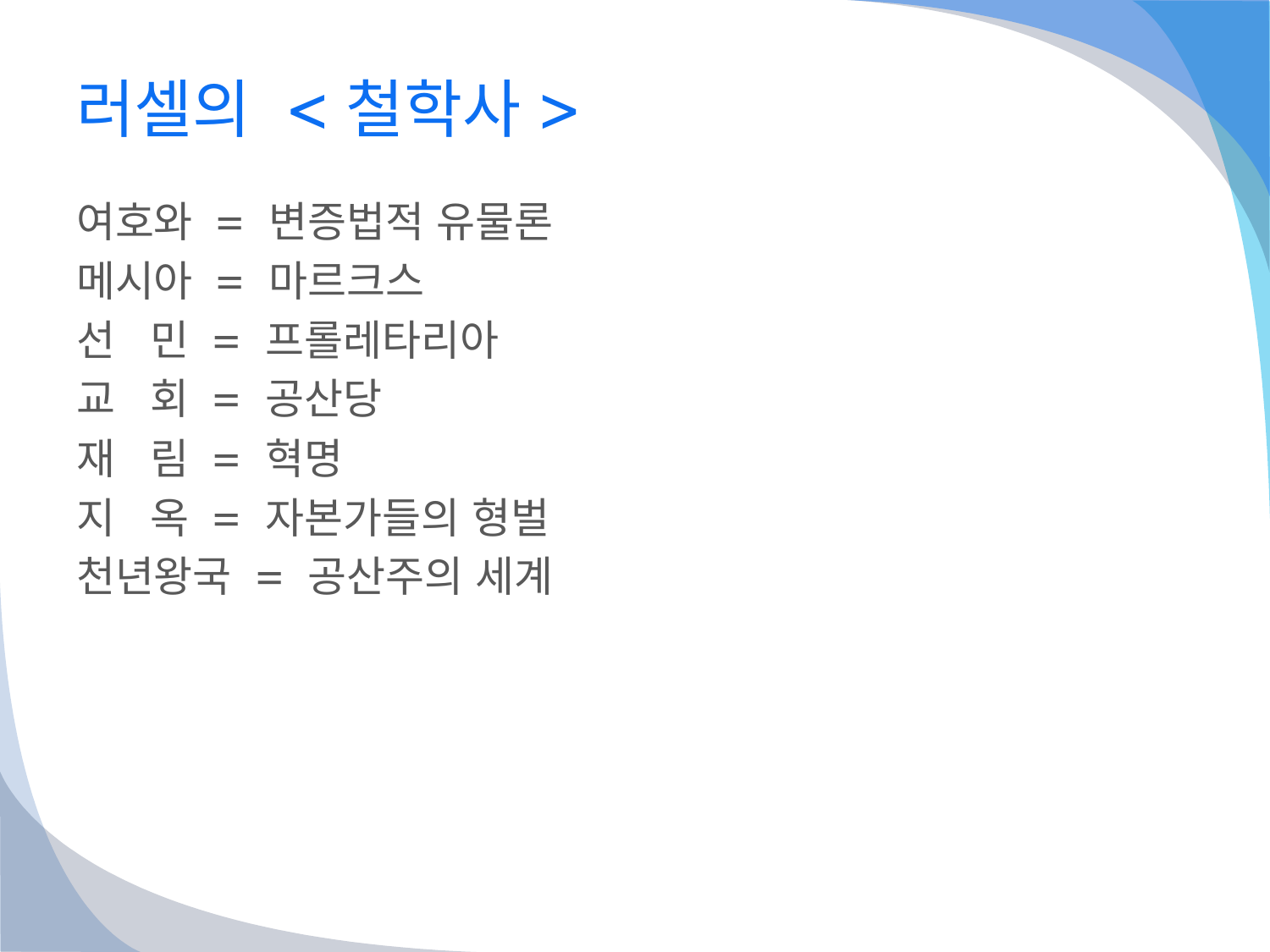

# 러셀의 <철학사>
여호와 = 변증법적 유물론
메시아 = 마르크스
선   민 = 프롤레타리아
교   회 = 공산당
재   림 = 혁명
지   옥 = 자본가들의 형벌
천년왕국 = 공산주의 세계